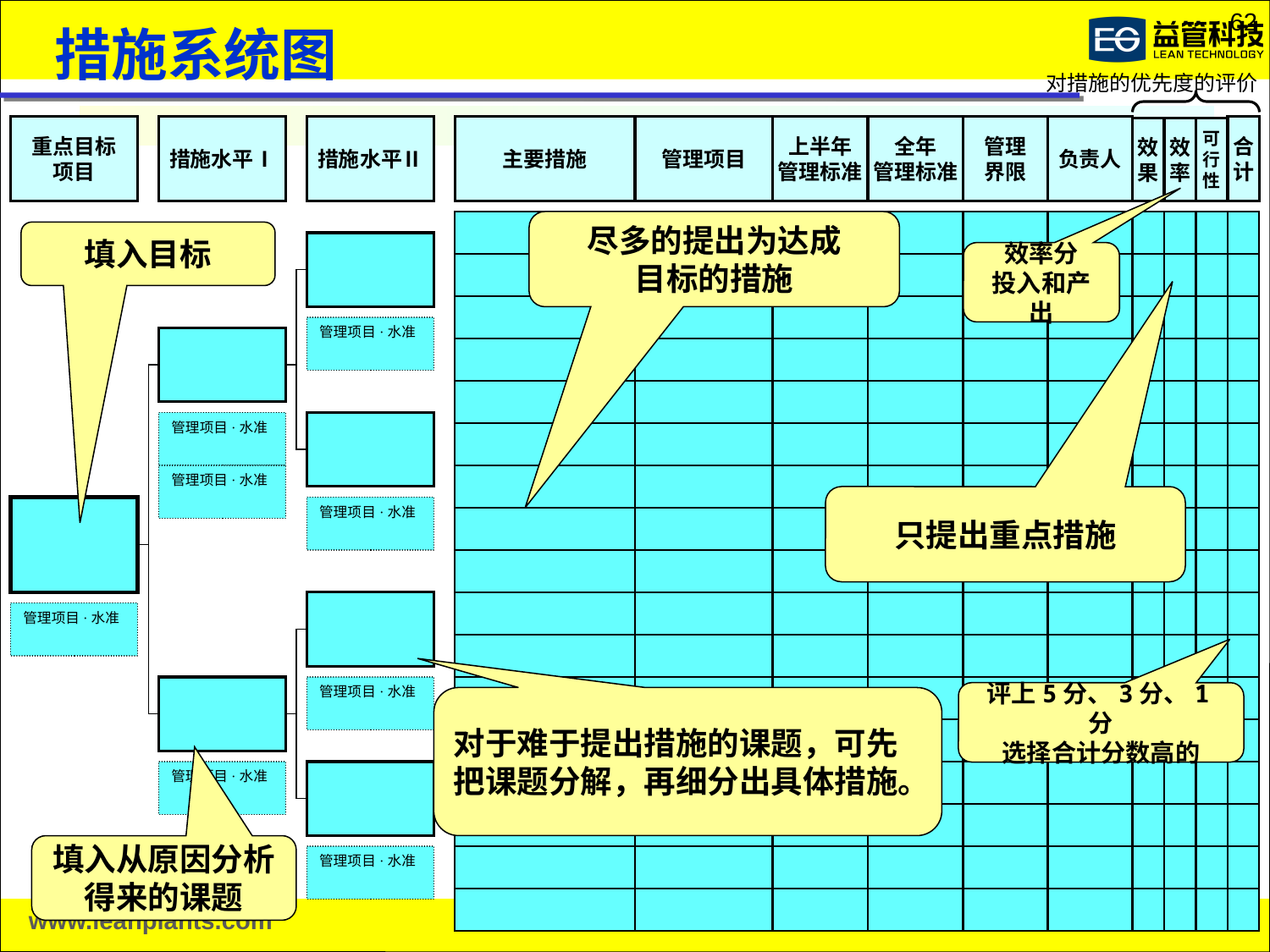

62
措施系统图

对措施的优先度的评价

重点目标
项目
措施水平Ⅰ
措施水平Ⅱ
主要措施
管理项目
上半年
管理标准
全年
管理标准
管理
界限
负责人
合
计
效
果
效
率
可
行
性

尽多的提出为达成
目标的措施

填入目标

效率分
投入和产出

管理项目·水准

管理项目·水准

管理项目·水准

只提出重点措施

管理项目·水准

管理项目·水准

管理项目·水准

评上5分、3分、1分
选择合计分数高的
对于难于提出措施的课题，可先
把课题分解，再细分出具体措施。

管理项目·水准

填入从原因分析
得来的课题
管理项目·水准